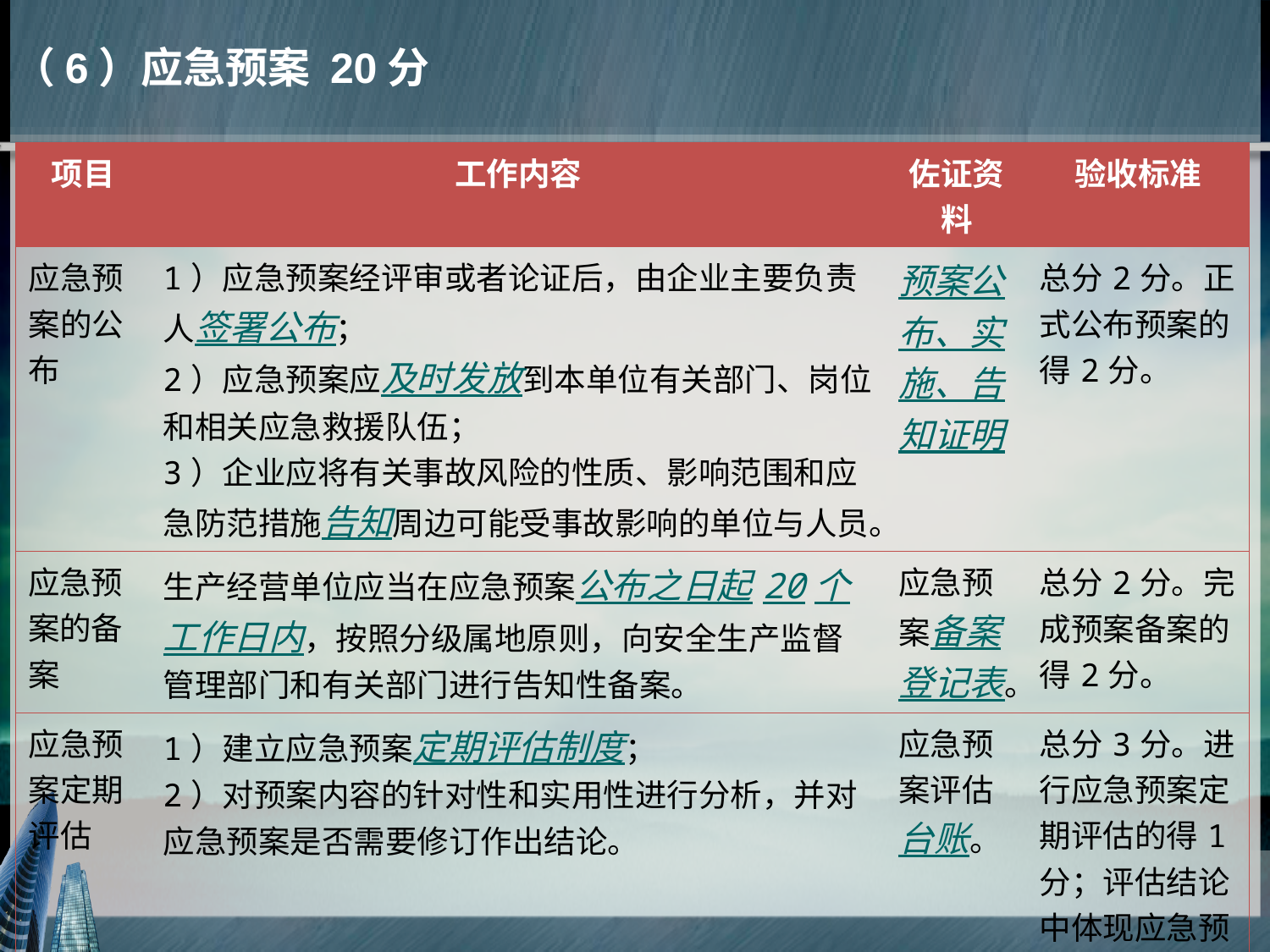

（6）应急预案 20分
| 项目 | 工作内容 | 佐证资料 | 验收标准 |
| --- | --- | --- | --- |
| 应急预案的公布 | 1）应急预案经评审或者论证后，由企业主要负责人签署公布； 2）应急预案应及时发放到本单位有关部门、岗位和相关应急救援队伍； 3）企业应将有关事故风险的性质、影响范围和应急防范措施告知周边可能受事故影响的单位与人员。 | 预案公布、实施、告知证明 | 总分2分。正式公布预案的得2分。 |
| 应急预案的备案 | 生产经营单位应当在应急预案公布之日起20个工作日内，按照分级属地原则，向安全生产监督管理部门和有关部门进行告知性备案。 | 应急预案备案登记表。 | 总分2分。完成预案备案的得2分。 |
| 应急预案定期评估 | 1）建立应急预案定期评估制度； 2）对预案内容的针对性和实用性进行分析，并对应急预案是否需要修订作出结论。 | 应急预案评估台账。 | 总分3分。进行应急预案定期评估的得1分；评估结论中体现应急预案修订内容的再得2分。 |